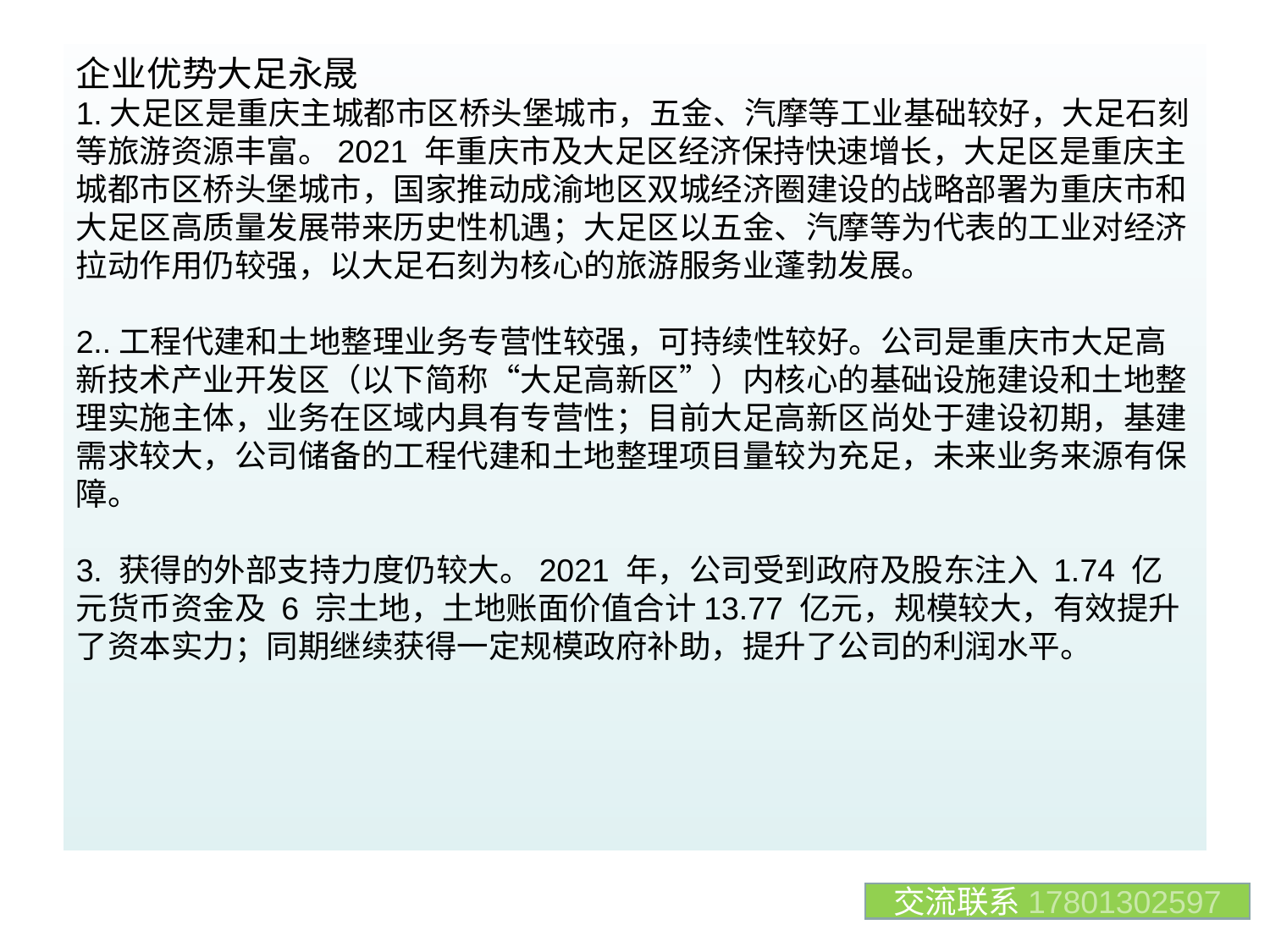

企业优势大足永晟
1.大足区是重庆主城都市区桥头堡城市，五金、汽摩等工业基础较好，大足石刻等旅游资源丰富。2021 年重庆市及大足区经济保持快速增长，大足区是重庆主城都市区桥头堡城市，国家推动成渝地区双城经济圈建设的战略部署为重庆市和大足区高质量发展带来历史性机遇；大足区以五金、汽摩等为代表的工业对经济拉动作用仍较强，以大足石刻为核心的旅游服务业蓬勃发展。

2..工程代建和土地整理业务专营性较强，可持续性较好。公司是重庆市大足高新技术产业开发区（以下简称“大足高新区”）内核心的基础设施建设和土地整理实施主体，业务在区域内具有专营性；目前大足高新区尚处于建设初期，基建需求较大，公司储备的工程代建和土地整理项目量较为充足，未来业务来源有保障。

3. 获得的外部支持力度仍较大。2021 年，公司受到政府及股东注入 1.74 亿元货币资金及 6 宗土地，土地账面价值合计13.77 亿元，规模较大，有效提升了资本实力；同期继续获得一定规模政府补助，提升了公司的利润水平。